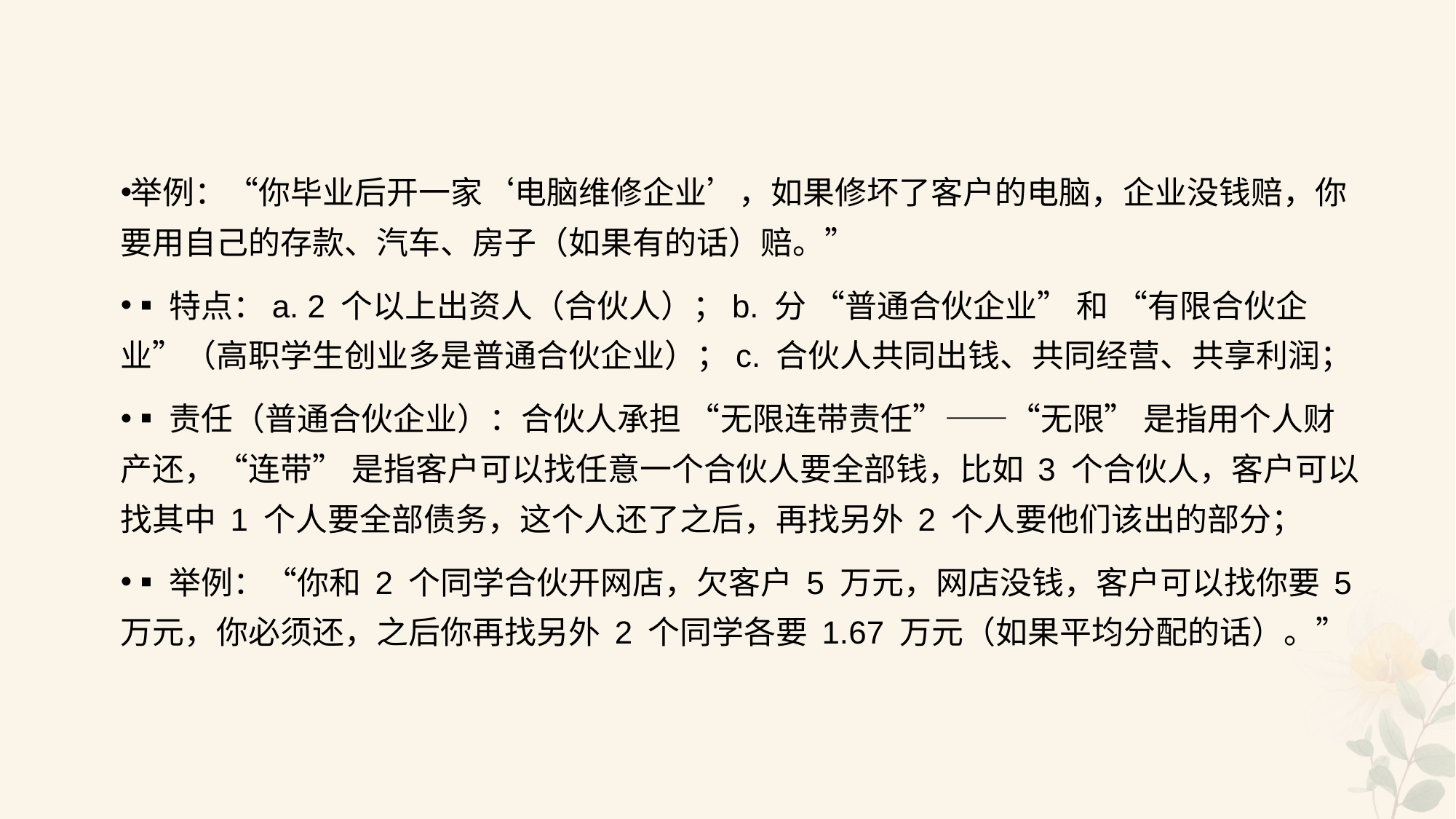

#
举例：“你毕业后开一家‘电脑维修企业’，如果修坏了客户的电脑，企业没钱赔，你要用自己的存款、汽车、房子（如果有的话）赔。”
▪特点：a. 2 个以上出资人（合伙人）；b. 分 “普通合伙企业” 和 “有限合伙企业”（高职学生创业多是普通合伙企业）；c. 合伙人共同出钱、共同经营、共享利润；
▪责任（普通合伙企业）：合伙人承担 “无限连带责任”——“无限” 是指用个人财产还，“连带” 是指客户可以找任意一个合伙人要全部钱，比如 3 个合伙人，客户可以找其中 1 个人要全部债务，这个人还了之后，再找另外 2 个人要他们该出的部分；
▪举例：“你和 2 个同学合伙开网店，欠客户 5 万元，网店没钱，客户可以找你要 5 万元，你必须还，之后你再找另外 2 个同学各要 1.67 万元（如果平均分配的话）。”